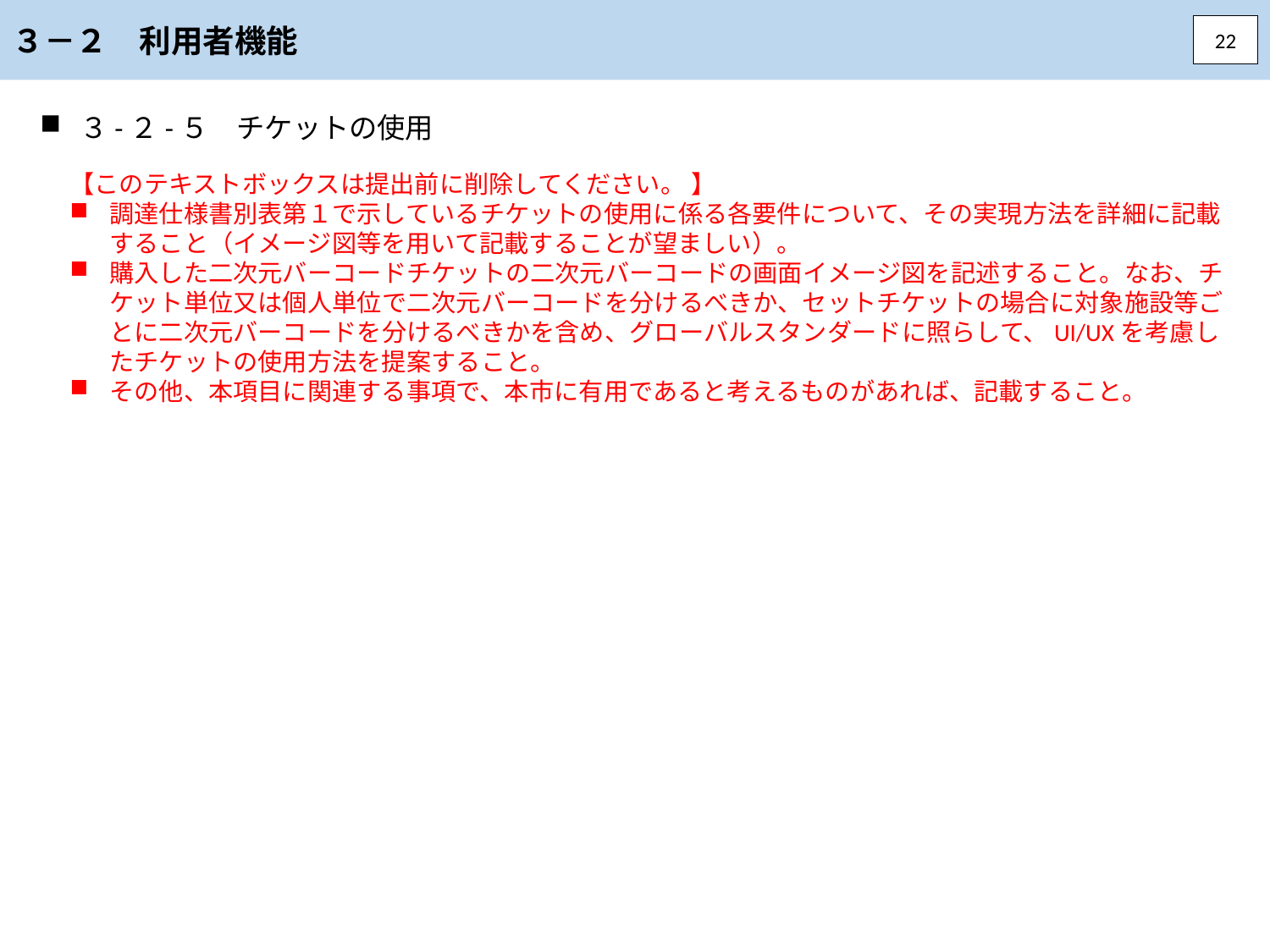

３－２　利用者機能
22
３-２-５　チケットの使用
【このテキストボックスは提出前に削除してください。 】
調達仕様書別表第１で示しているチケットの使用に係る各要件について、その実現方法を詳細に記載すること（イメージ図等を用いて記載することが望ましい）。
購入した二次元バーコードチケットの二次元バーコードの画面イメージ図を記述すること。なお、チケット単位又は個人単位で二次元バーコードを分けるべきか、セットチケットの場合に対象施設等ごとに二次元バーコードを分けるべきかを含め、グローバルスタンダードに照らして、UI/UXを考慮したチケットの使用方法を提案すること。
その他、本項目に関連する事項で、本市に有用であると考えるものがあれば、記載すること。